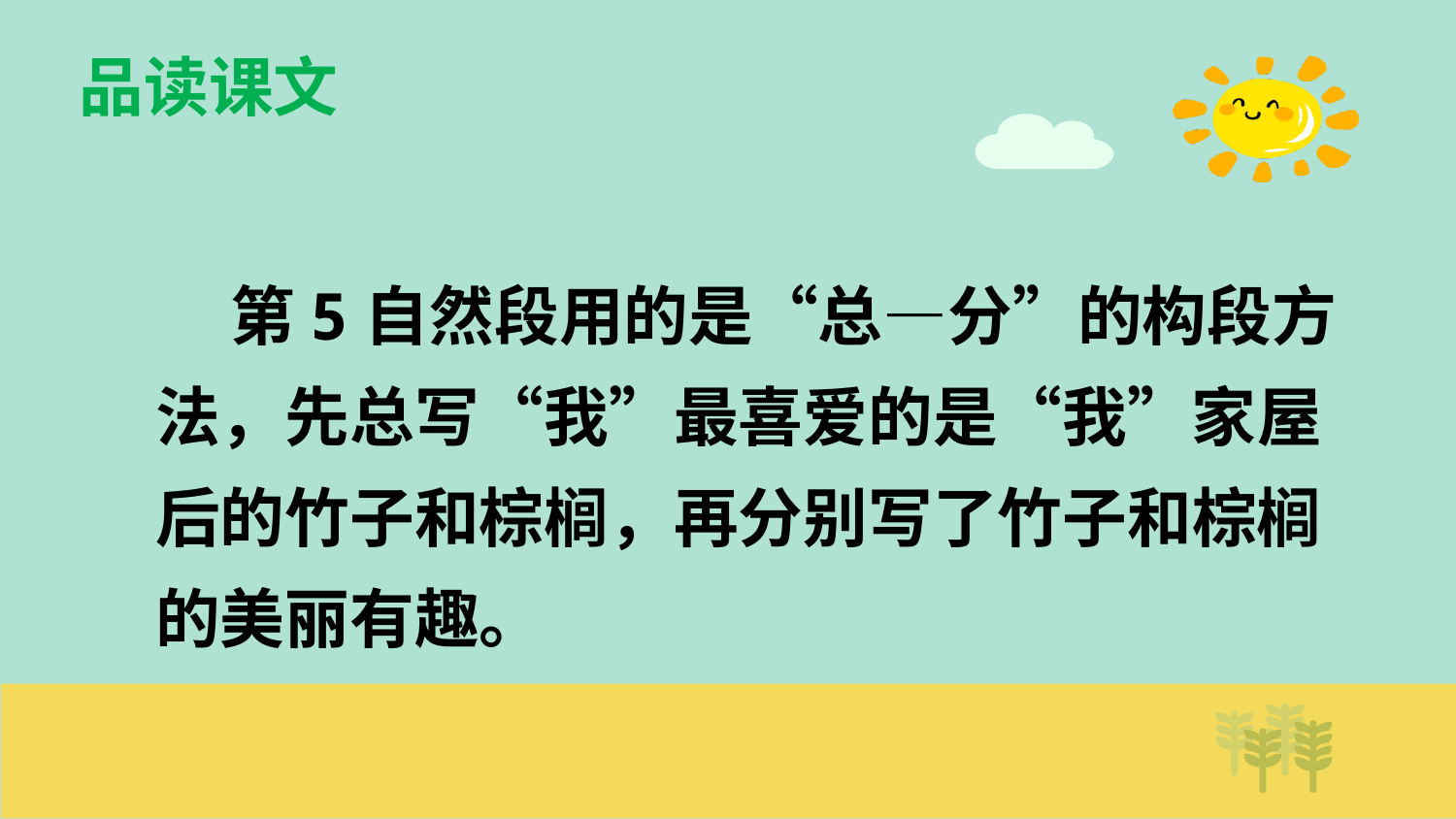

品读课文
    第5自然段用的是“总—分”的构段方法，先总写“我”最喜爱的是“我”家屋后的竹子和棕榈，再分别写了竹子和棕榈的美丽有趣。